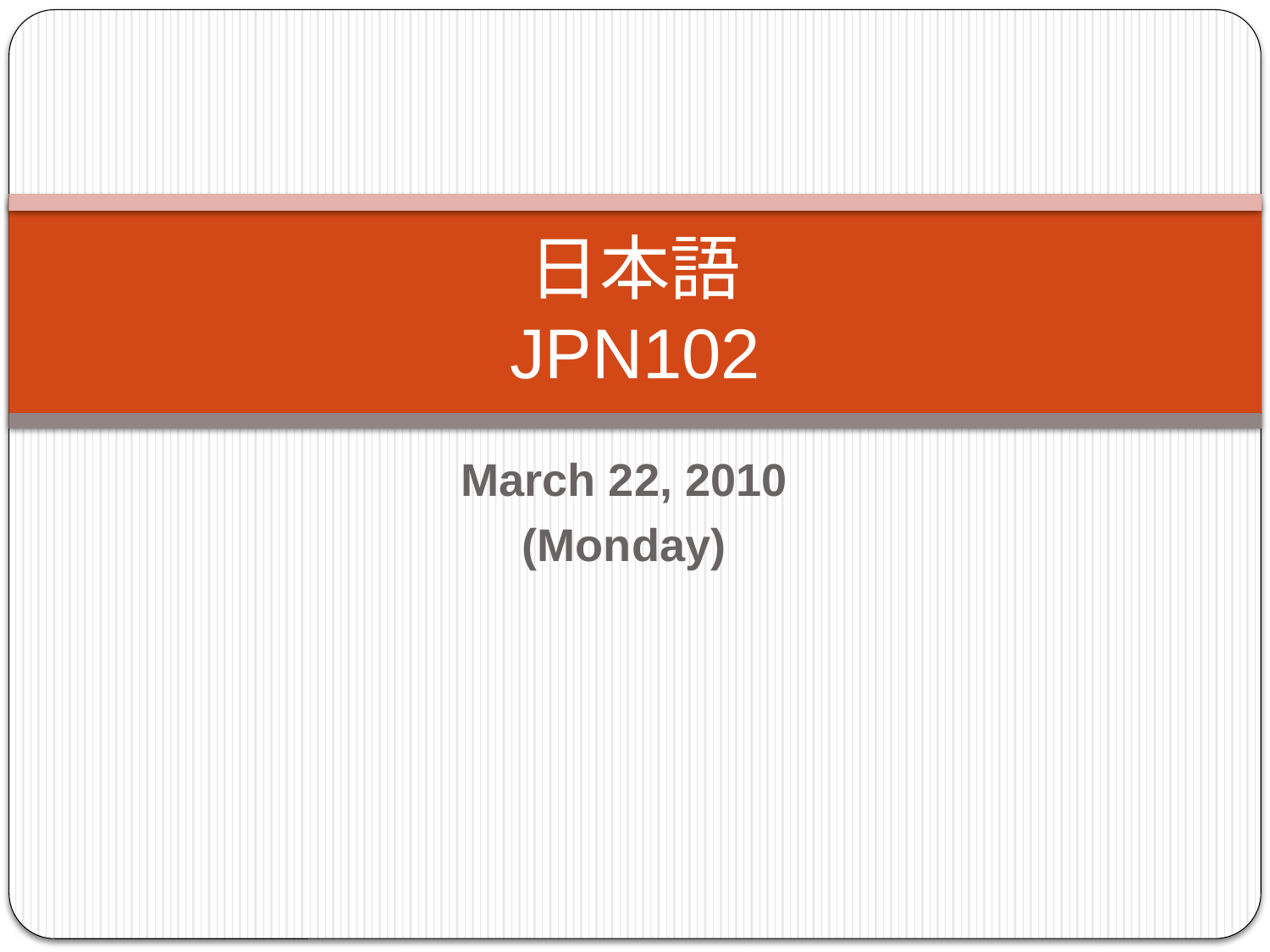

# 日本語 JPN102
March 22, 2010
(Monday)